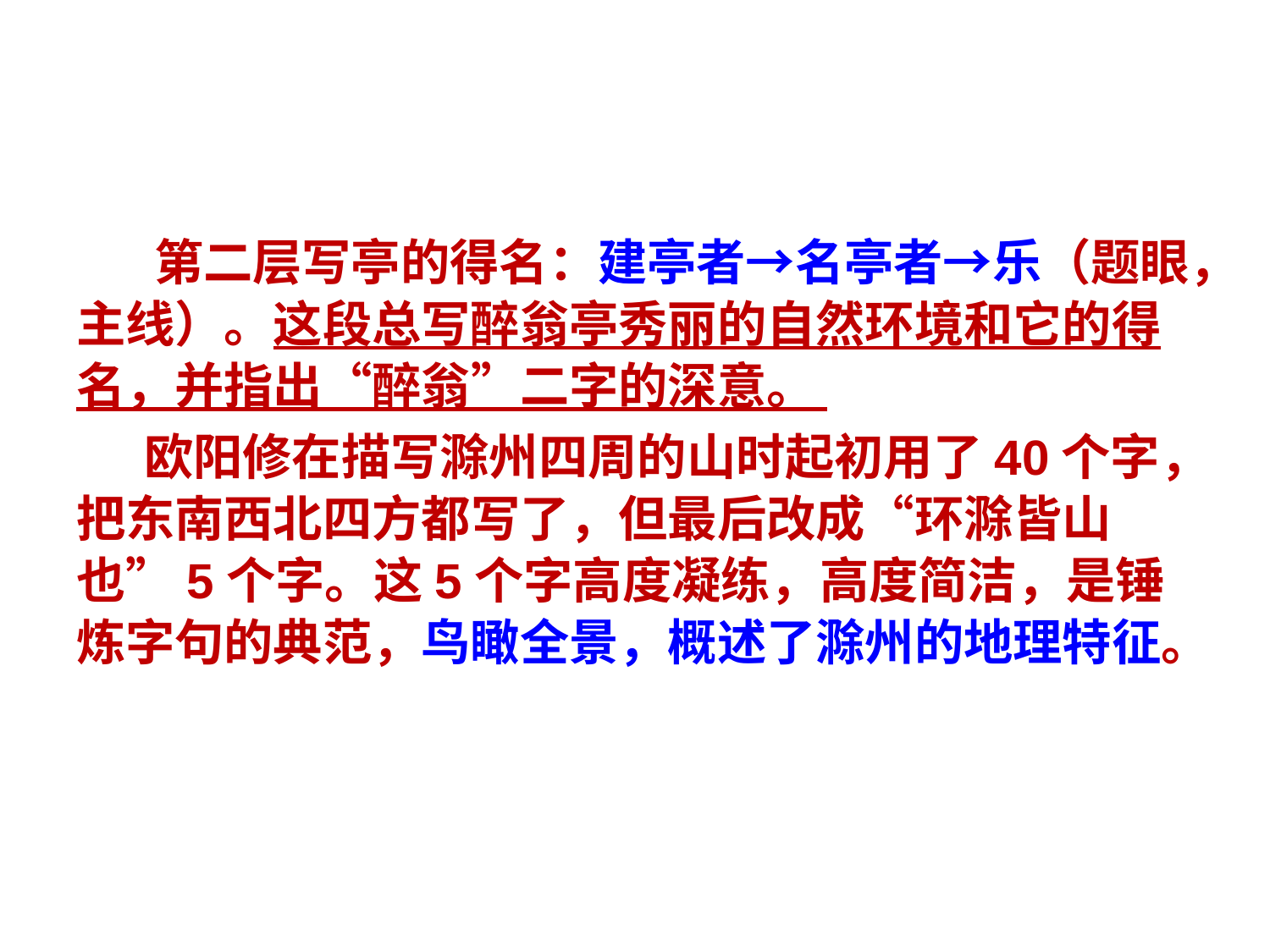

第二层写亭的得名：建亭者→名亭者→乐（题眼，主线）。这段总写醉翁亭秀丽的自然环境和它的得名，并指出“醉翁”二字的深意。
     欧阳修在描写滁州四周的山时起初用了40个字，把东南西北四方都写了，但最后改成“环滁皆山也”5个字。这5个字高度凝练，高度简洁，是锤炼字句的典范，鸟瞰全景，概述了滁州的地理特征。